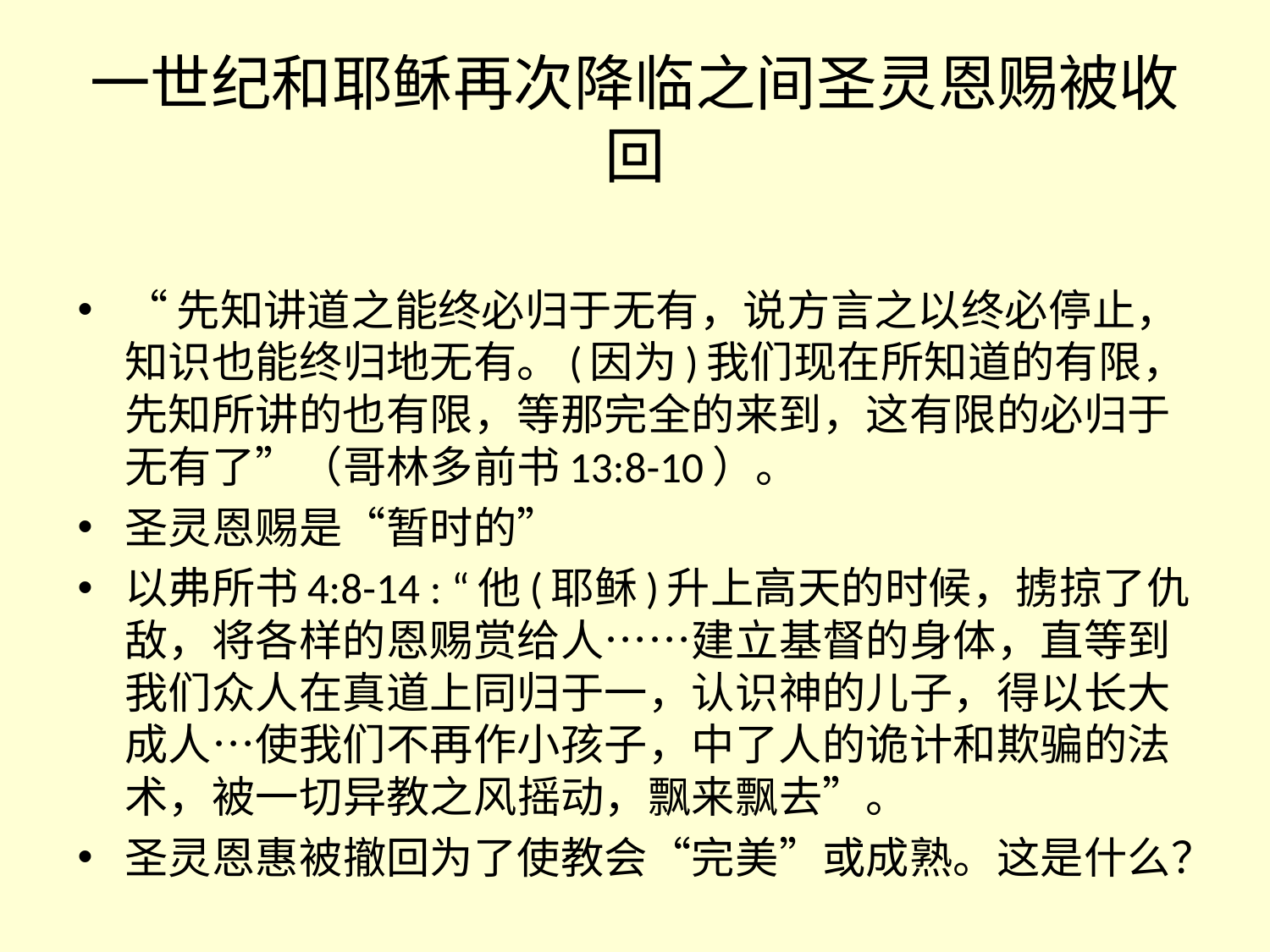

# 一世纪和耶稣再次降临之间圣灵恩赐被收回
“先知讲道之能终必归于无有，说方言之以终必停止，知识也能终归地无有。(因为)我们现在所知道的有限，先知所讲的也有限，等那完全的来到，这有限的必归于无有了”（哥林多前书13:8-10）。
圣灵恩赐是“暂时的”
以弗所书4:8-14 : “他(耶稣)升上高天的时候，掳掠了仇敌，将各样的恩赐赏给人……建立基督的身体，直等到我们众人在真道上同归于一，认识神的儿子，得以长大成人…使我们不再作小孩子，中了人的诡计和欺骗的法术，被一切异教之风摇动，飘来飘去”。
圣灵恩惠被撤回为了使教会“完美”或成熟。这是什么？